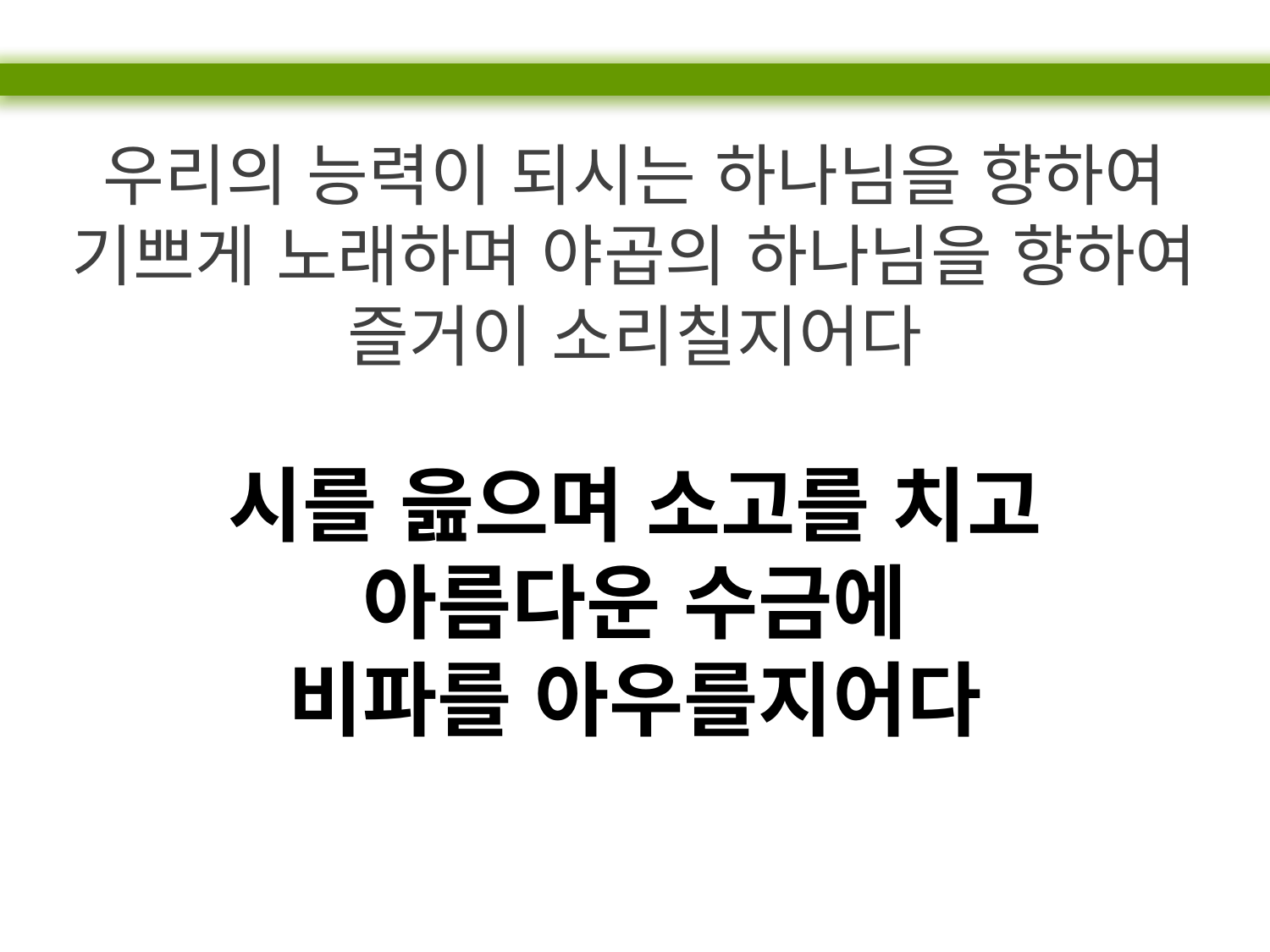

우리의 능력이 되시는 하나님을 향하여 기쁘게 노래하며 야곱의 하나님을 향하여 즐거이 소리칠지어다
시를 읊으며 소고를 치고
아름다운 수금에
비파를 아우를지어다